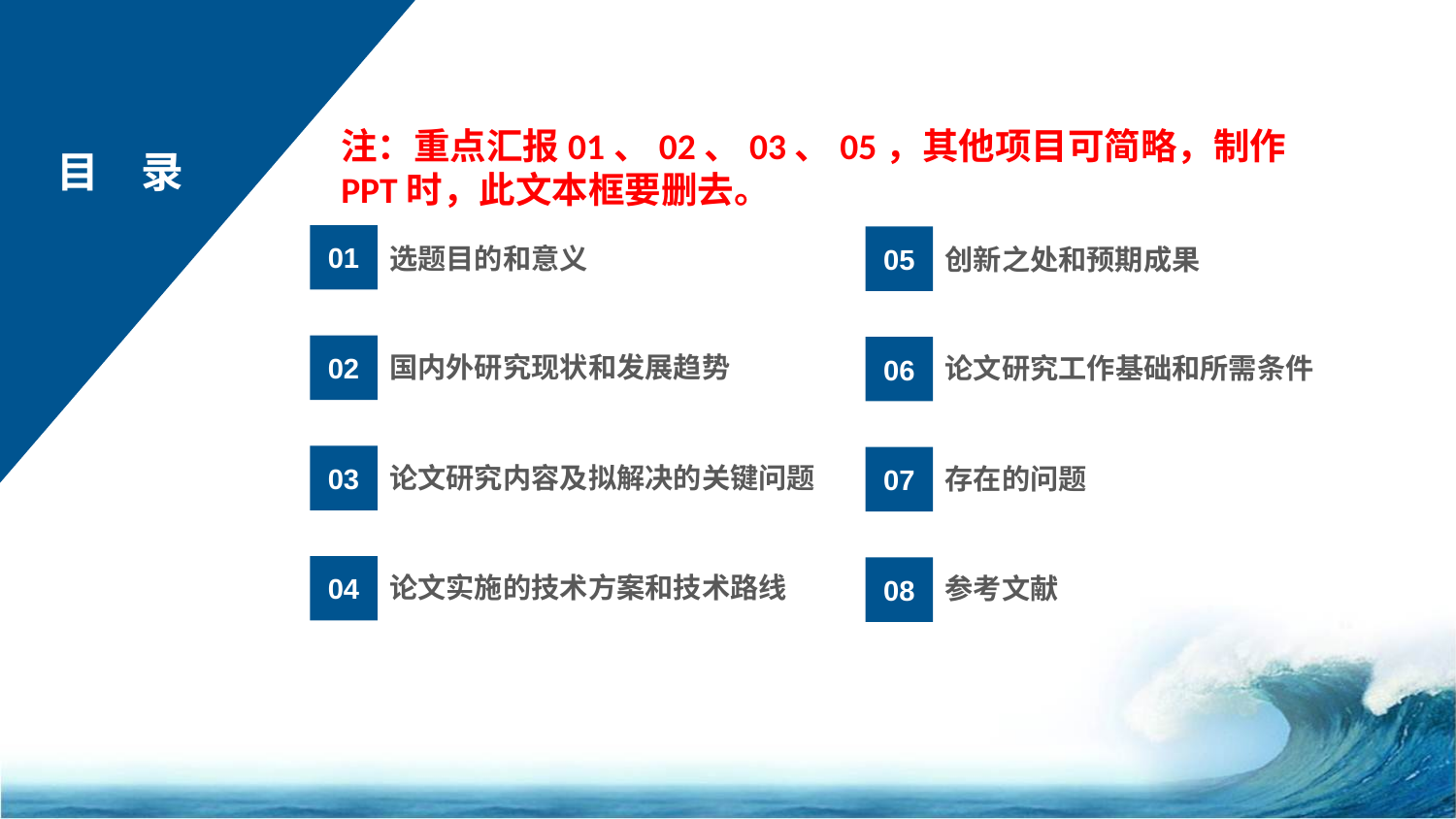

注：重点汇报01、02、03、05，其他项目可简略，制作PPT时，此文本框要删去。
目　录
01
　选题目的和意义
05
　创新之处和预期成果
02
　国内外研究现状和发展趋势
06
　论文研究工作基础和所需条件
03
　论文研究内容及拟解决的关键问题
07
　存在的问题
04
　论文实施的技术方案和技术路线
08
　参考文献